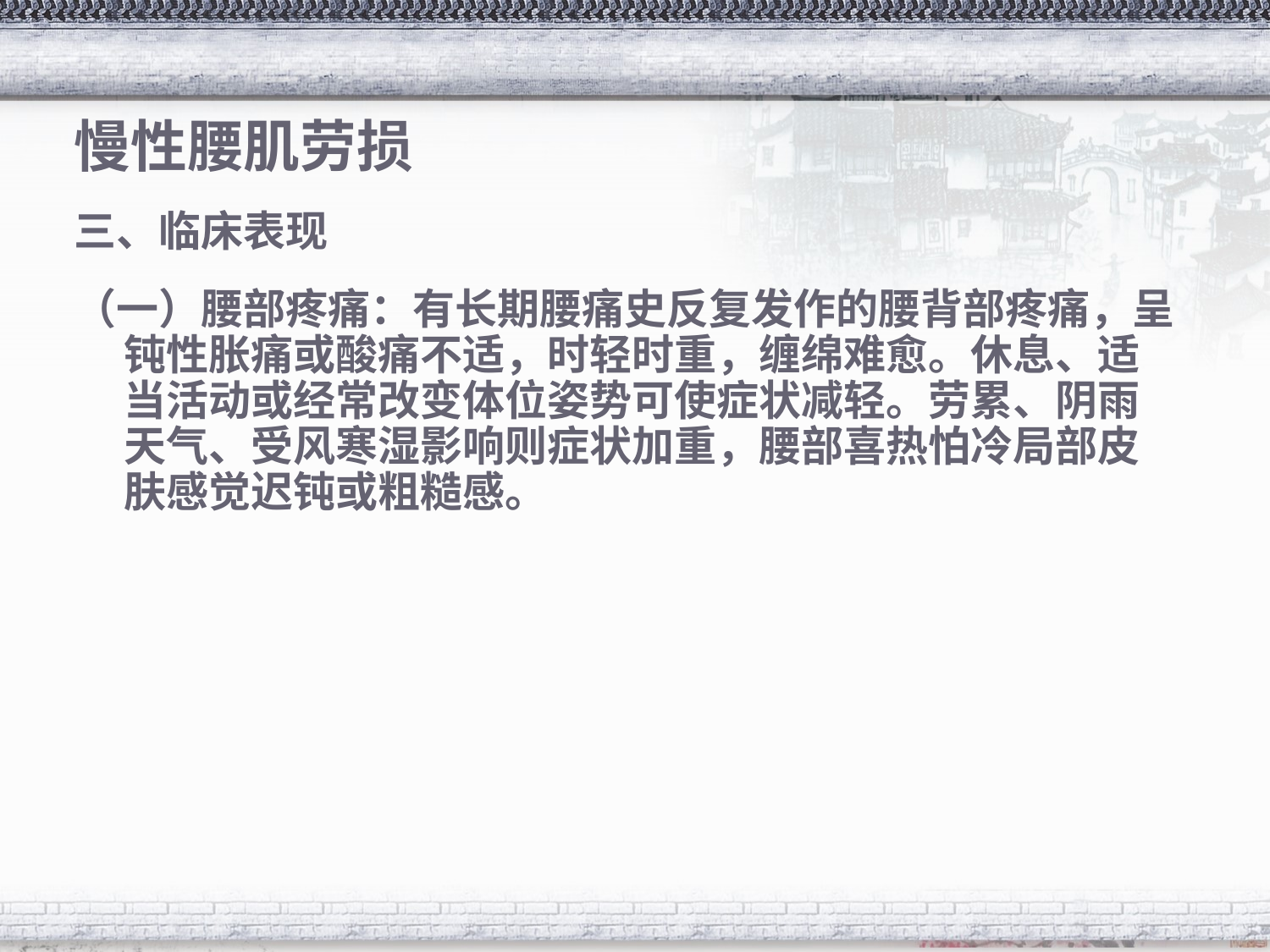

# 慢性腰肌劳损
三、临床表现
（一）腰部疼痛：有长期腰痛史反复发作的腰背部疼痛，呈钝性胀痛或酸痛不适，时轻时重，缠绵难愈。休息、适当活动或经常改变体位姿势可使症状减轻。劳累、阴雨天气、受风寒湿影响则症状加重，腰部喜热怕冷局部皮肤感觉迟钝或粗糙感。